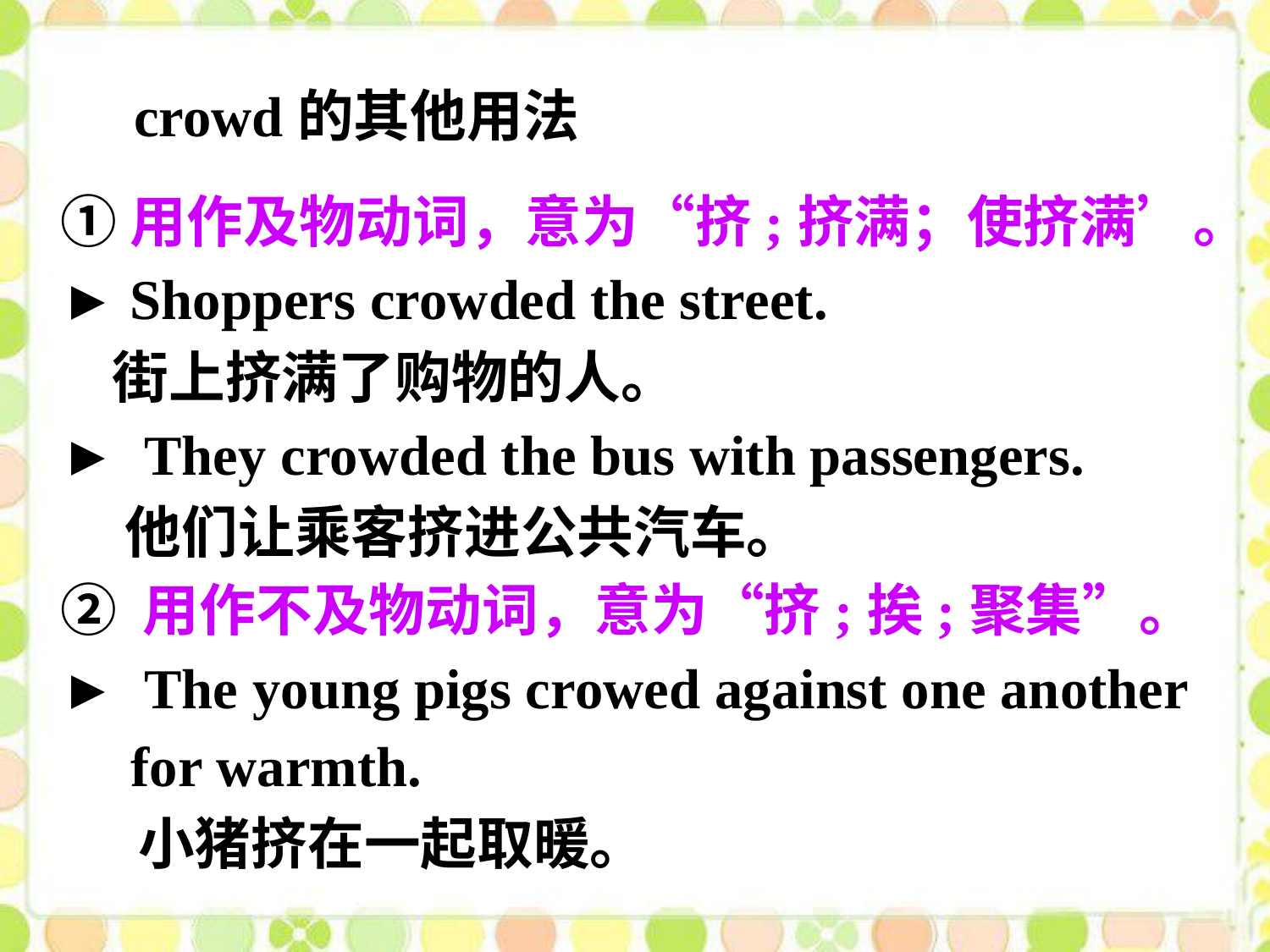

crowd的其他用法
①用作及物动词，意为“挤;挤满；使挤满’。
► Shoppers crowded the street.
   街上挤满了购物的人。
►  They crowded the bus with passengers.
    他们让乘客挤进公共汽车。
② 用作不及物动词，意为“挤;挨;聚集”。
►  The young pigs crowed against one another
     for warmth.
     小猪挤在一起取暖。